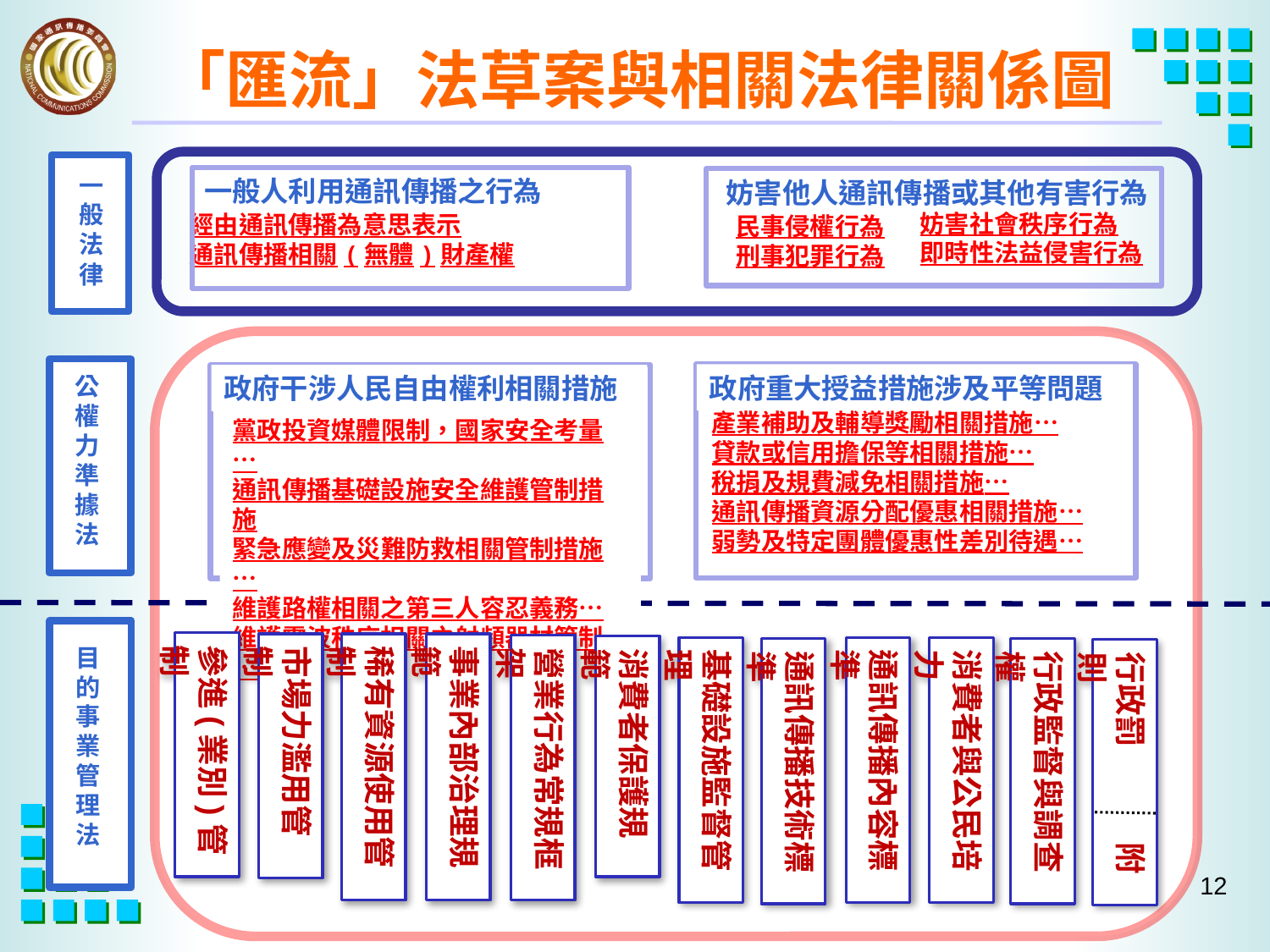

# 「匯流」法草案與相關法律關係圖

一般法律

一般人利用通訊傳播之行為
經由通訊傳播為意思表示
通訊傳播相關(無體)財產權

妨害他人通訊傳播或其他有害行為
民事侵權行為
刑事犯罪行為
妨害社會秩序行為
即時性法益侵害行為

公權力準據法

政府重大授益措施涉及平等問題
產業補助及輔導獎勵相關措施…
貸款或信用擔保等相關措施…
稅捐及規費減免相關措施…
通訊傳播資源分配優惠相關措施…
弱勢及特定團體優惠性差別待遇…

政府干涉人民自由權利相關措施
黨政投資媒體限制，國家安全考量…
通訊傳播基礎設施安全維護管制措施
緊急應變及災難防救相關管制措施…
維護路權相關之第三人容忍義務…
維護電波秩序相關之射頻器材管制…

目的事業管理法
參進(業別)管制
稀有資源使用管制
事業內部治理規範
市場力濫用管制
營業行為常規框架
消費者保護規範
消費者與公民培力
通訊傳播內容標準
基礎設施監督管理
行政監督與調查權
通訊傳播技術標準
行政罰　　　附則
12